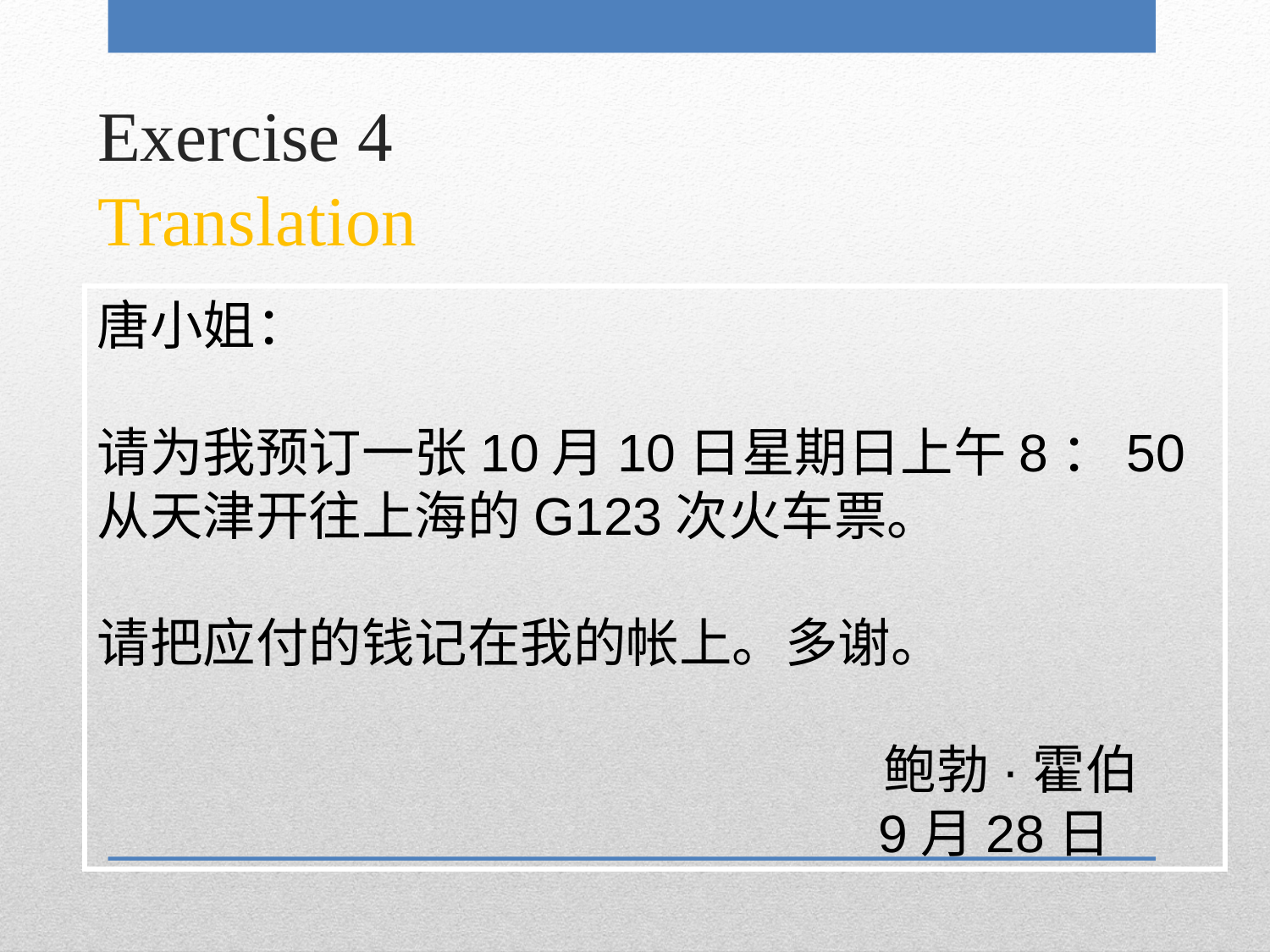

# Exercise 4 Translation
唐小姐：

请为我预订一张10月10日星期日上午8：50从天津开往上海的G123次火车票。

请把应付的钱记在我的帐上。多谢。

						 鲍勃·霍伯
                                  		          9月28日